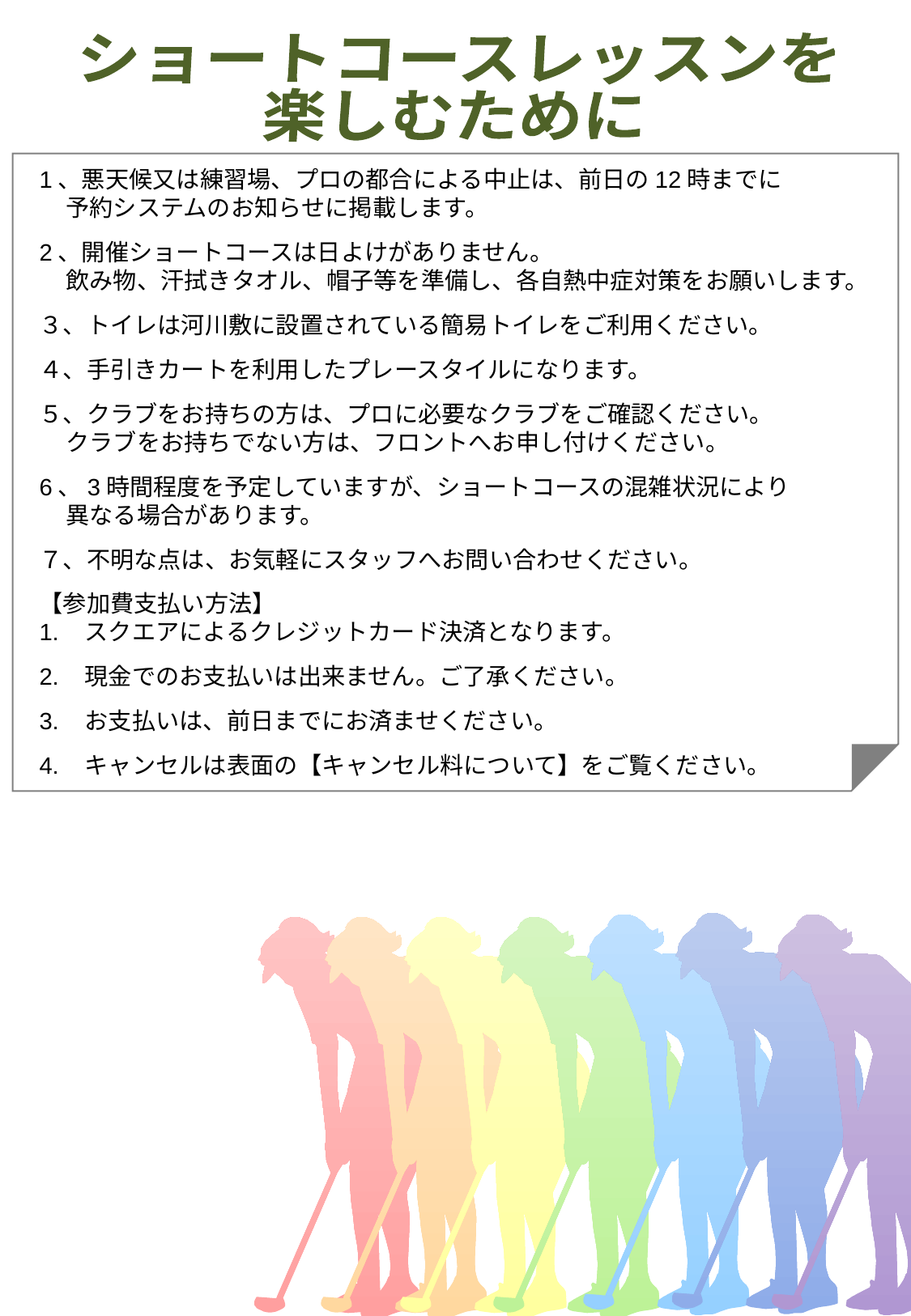

ショートコースレッスンを
楽しむために
1、悪天候又は練習場、プロの都合による中止は、前日の12時までに
    予約システムのお知らせに掲載します。

2、開催ショートコースは日よけがありません。
    飲み物、汗拭きタオル、帽子等を準備し、各自熱中症対策をお願いします。

３、トイレは河川敷に設置されている簡易トイレをご利用ください。

４、手引きカートを利用したプレースタイルになります。

５、クラブをお持ちの方は、プロに必要なクラブをご確認ください。
    クラブをお持ちでない方は、フロントへお申し付けください。

6、3時間程度を予定していますが、ショートコースの混雑状況により
    異なる場合があります。

７、不明な点は、お気軽にスタッフへお問い合わせください。

【参加費支払い方法】
スクエアによるクレジットカード決済となります。

現金でのお支払いは出来ません。ご了承ください。

お支払いは、前日までにお済ませください。

キャンセルは表面の【キャンセル料について】をご覧ください。